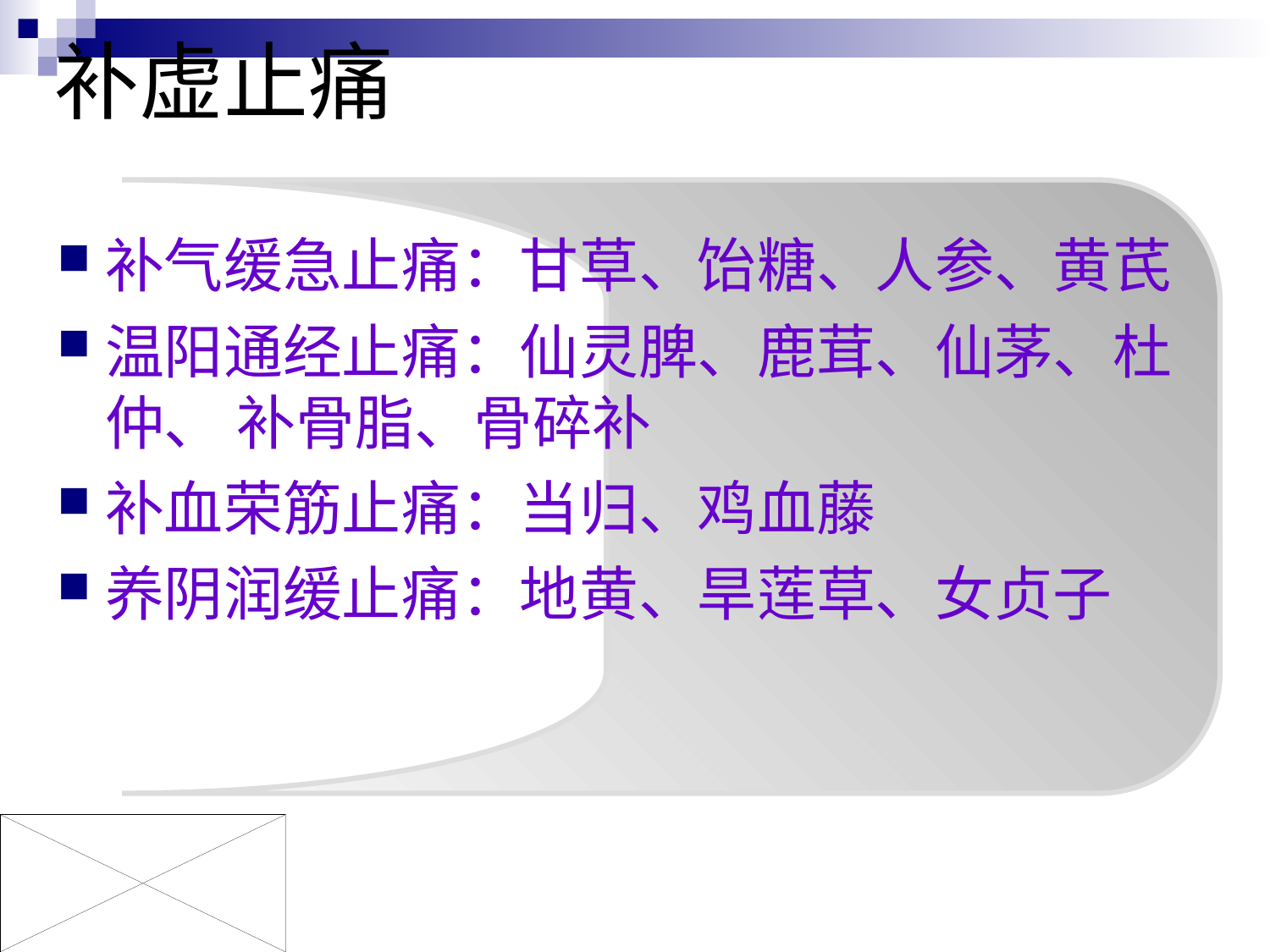

# 补虚止痛
补气缓急止痛：甘草、饴糖、人参、黄芪
温阳通经止痛：仙灵脾、鹿茸、仙茅、杜仲、 补骨脂、骨碎补
补血荣筋止痛：当归、鸡血藤
养阴润缓止痛：地黄、旱莲草、女贞子